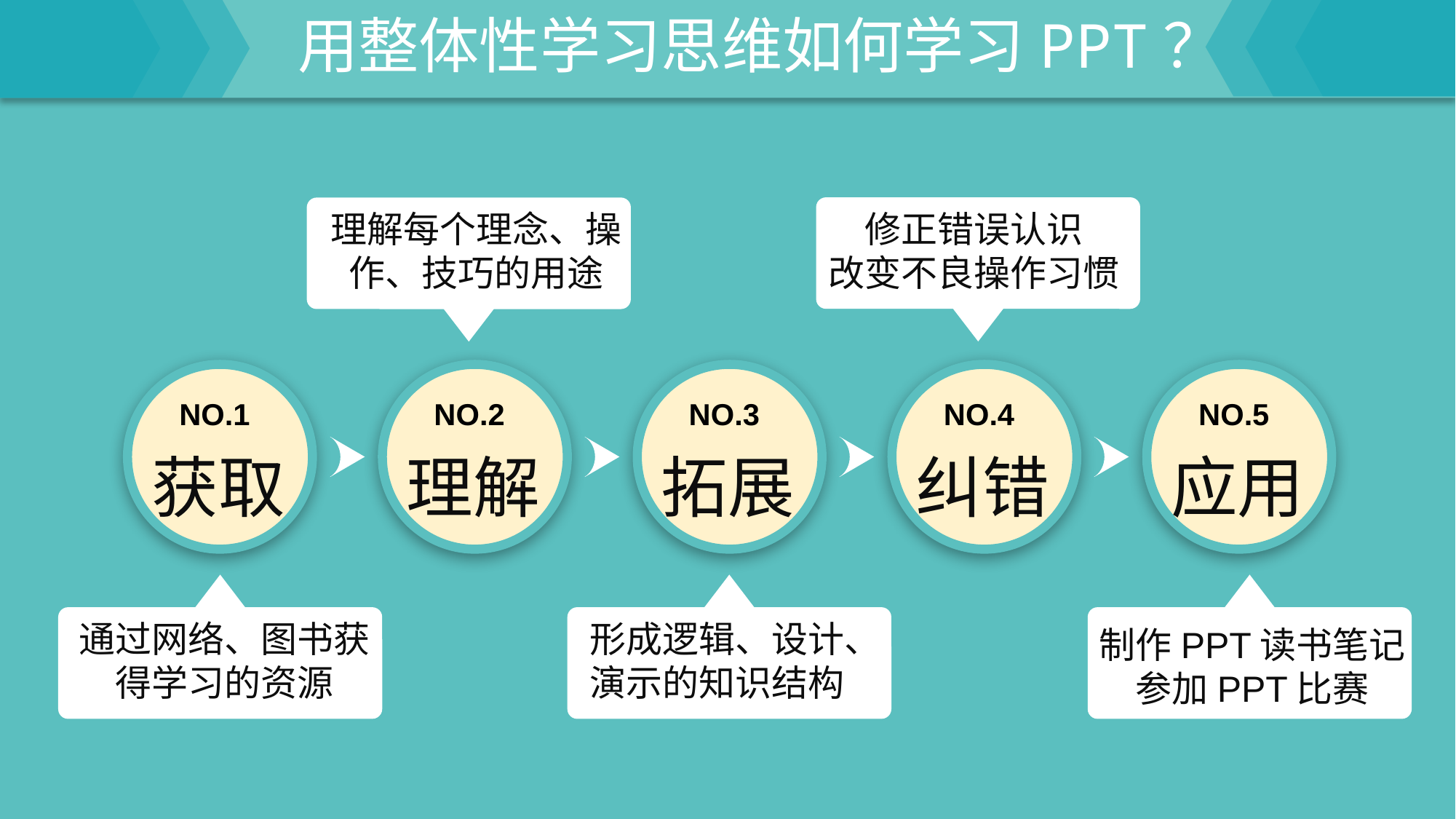

用整体性学习思维如何学习PPT？

理解每个理念、操作、技巧的用途
修正错误认识
改变不良操作习惯

获取
NO.1

理解
NO.2

拓展
NO.3

纠错
NO.4

应用
NO.5

通过网络、图书获得学习的资源
形成逻辑、设计、演示的知识结构
制作PPT读书笔记
参加PPT比赛